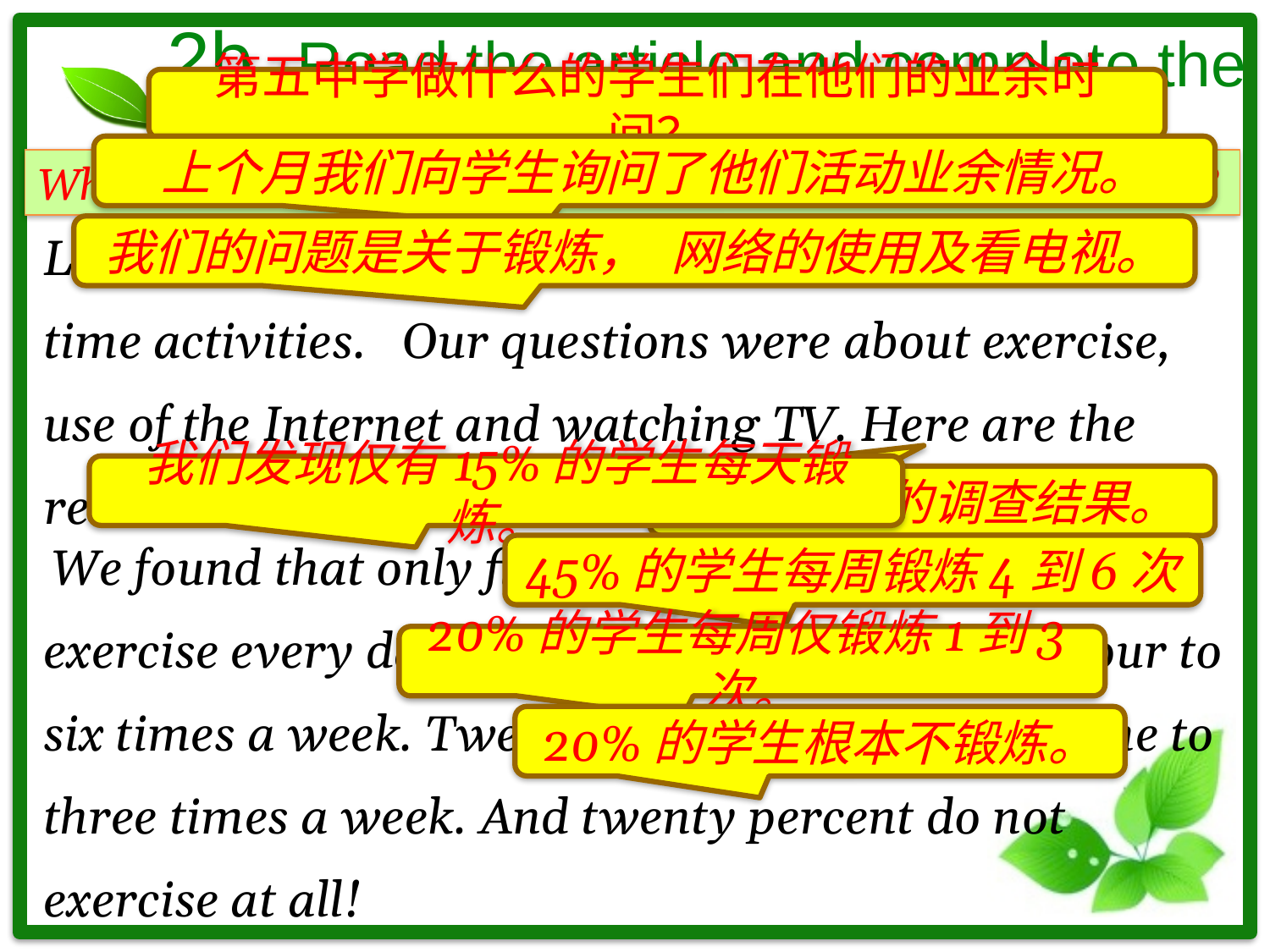

# 2b. Read the article and complete the pie charts on the next page.
第五中学做什么的学生们在他们的业余时间？
上个月我们向学生询问了他们活动业余情况。
What Do NO. 5 High School Students Do in their Free Time?
Last month we asked our students about their free time activities.   Our questions were about exercise, use of the Internet and watching TV. Here are the results.
我们的问题是关于锻炼， 网络的使用及看电视。
我们发现仅有15%的学生每天锻炼。
这是我们的调查结果。
 We found that only fifteen percent of our students exercise every day. Forty-five percent exercise four to six times a week. Twenty percent exercise only one to three times a week. And twenty percent do not exercise at all!
45%的学生每周锻炼4到6次
20%的学生每周仅锻炼1到3次。
20%的学生根本不锻炼。